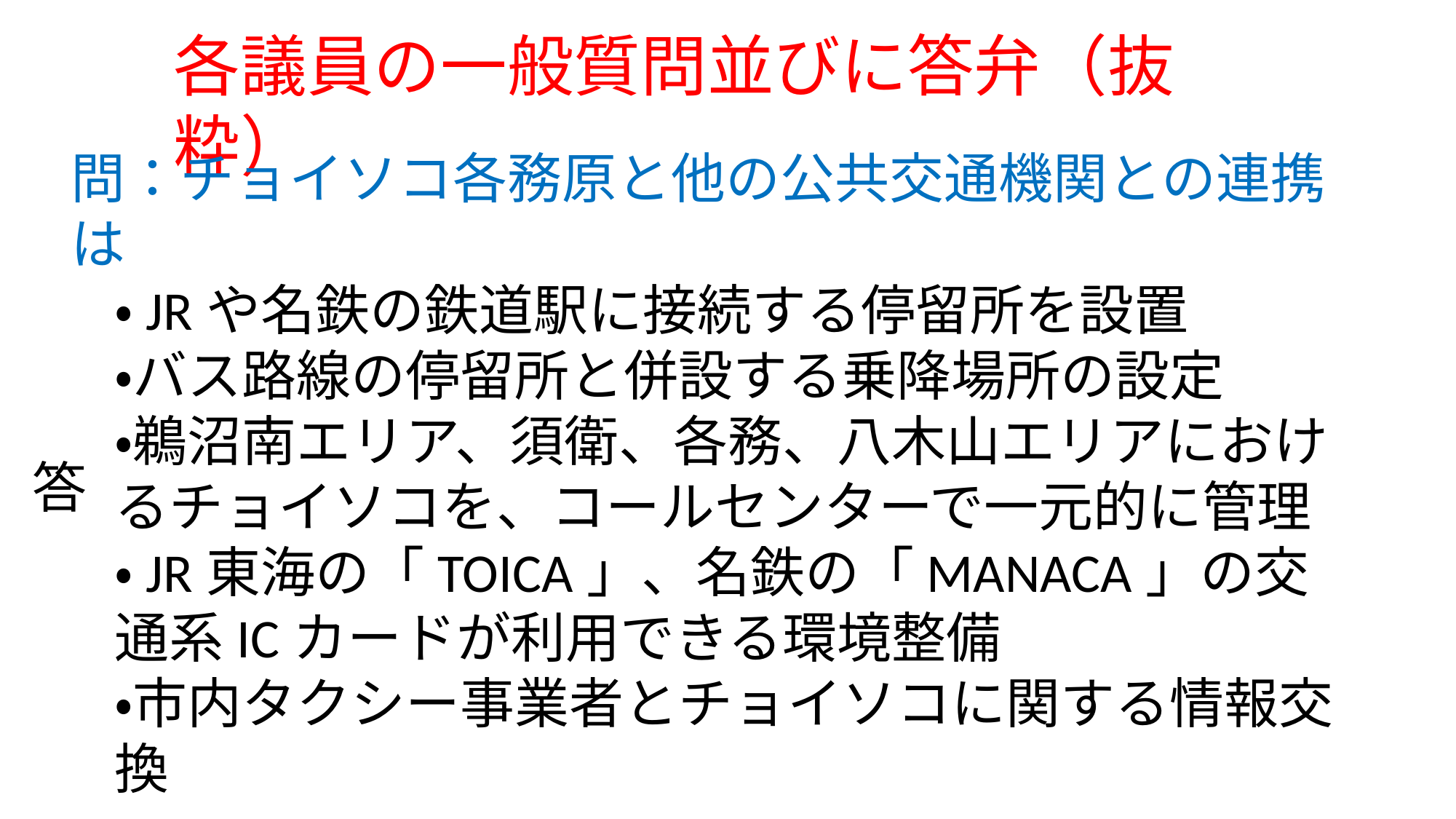

各議員の一般質問並びに答弁（抜粋）
問：チョイソコ各務原と他の公共交通機関との連携は
・JRや名鉄の鉄道駅に接続する停留所を設置
・バス路線の停留所と併設する乗降場所の設定
・鵜沼南エリア、須衛、各務、八木山エリアにおけるチョイソコを、コールセンターで一元的に管理
・JR東海の「TOICA」、名鉄の「MANACA」の交通系ICカードが利用できる環境整備
・市内タクシー事業者とチョイソコに関する情報交換
答